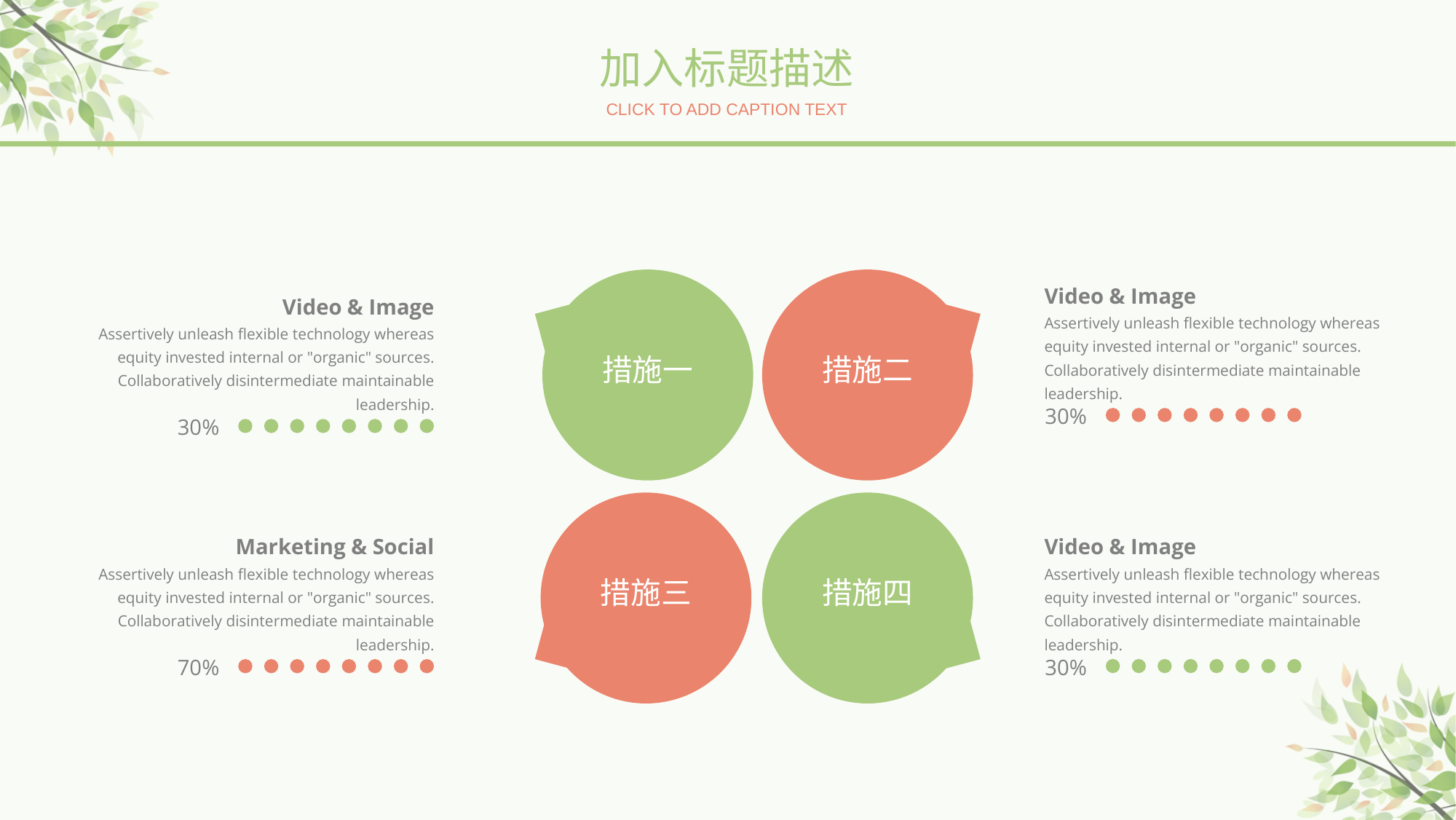

加入标题描述
CLICK TO ADD CAPTION TEXT

措施二

措施一

措施三

措施四

Video & Image
Assertively unleash flexible technology whereas equity invested internal or "organic" sources. Collaboratively disintermediate maintainable leadership.
30%

Video & Image
Assertively unleash flexible technology whereas equity invested internal or "organic" sources. Collaboratively disintermediate maintainable leadership.
30%

Marketing & Social
Assertively unleash flexible technology whereas equity invested internal or "organic" sources. Collaboratively disintermediate maintainable leadership.
70%

Video & Image
Assertively unleash flexible technology whereas equity invested internal or "organic" sources. Collaboratively disintermediate maintainable leadership.
30%